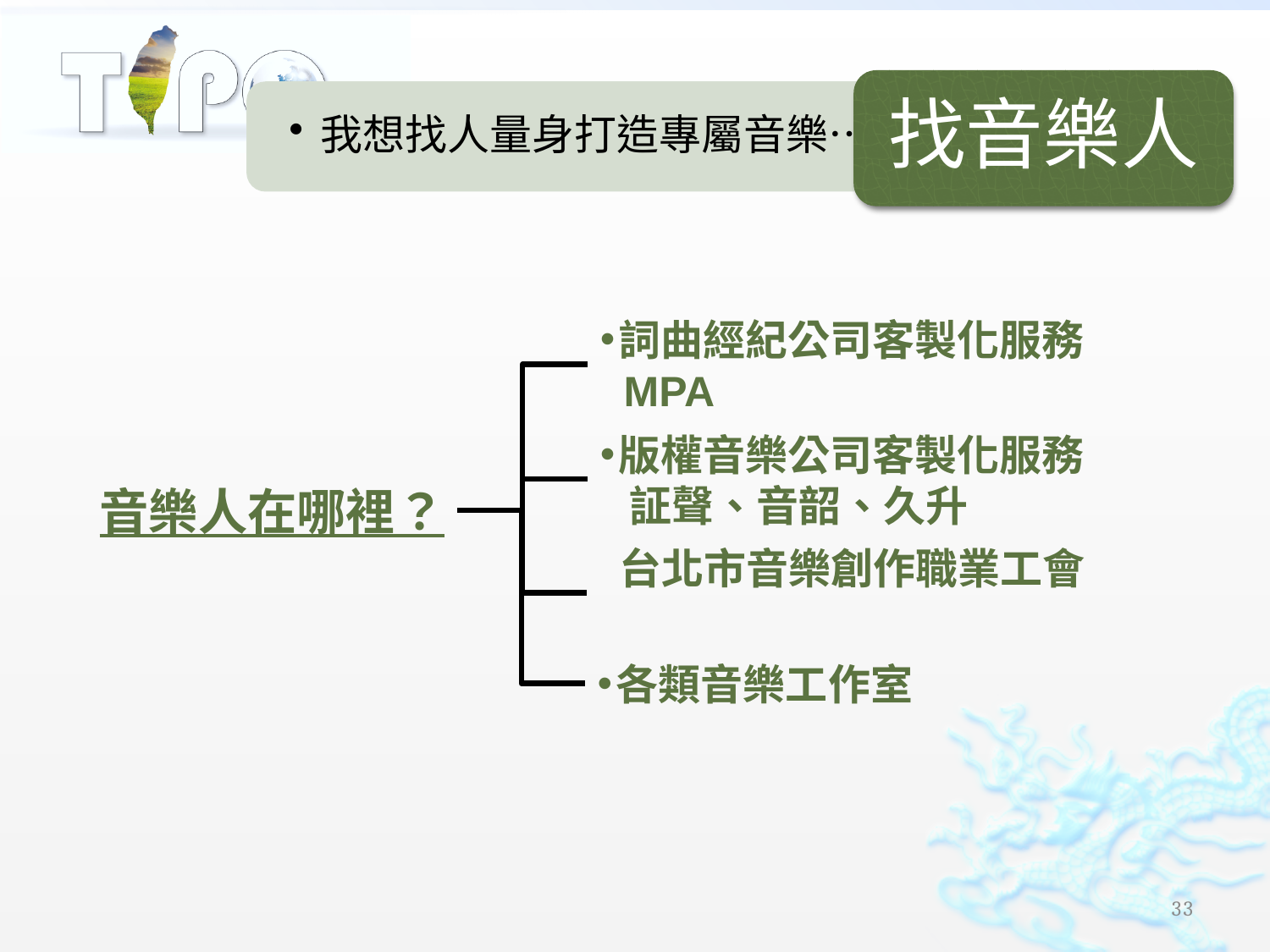

找音樂人

我想找人量身打造專屬音樂…
詞曲經紀公司客製化服務
  MPA
版權音樂公司客製化服務
  証聲、音韶、久升
音樂人在哪裡？
 台北市音樂創作職業工會

各類音樂工作室
33